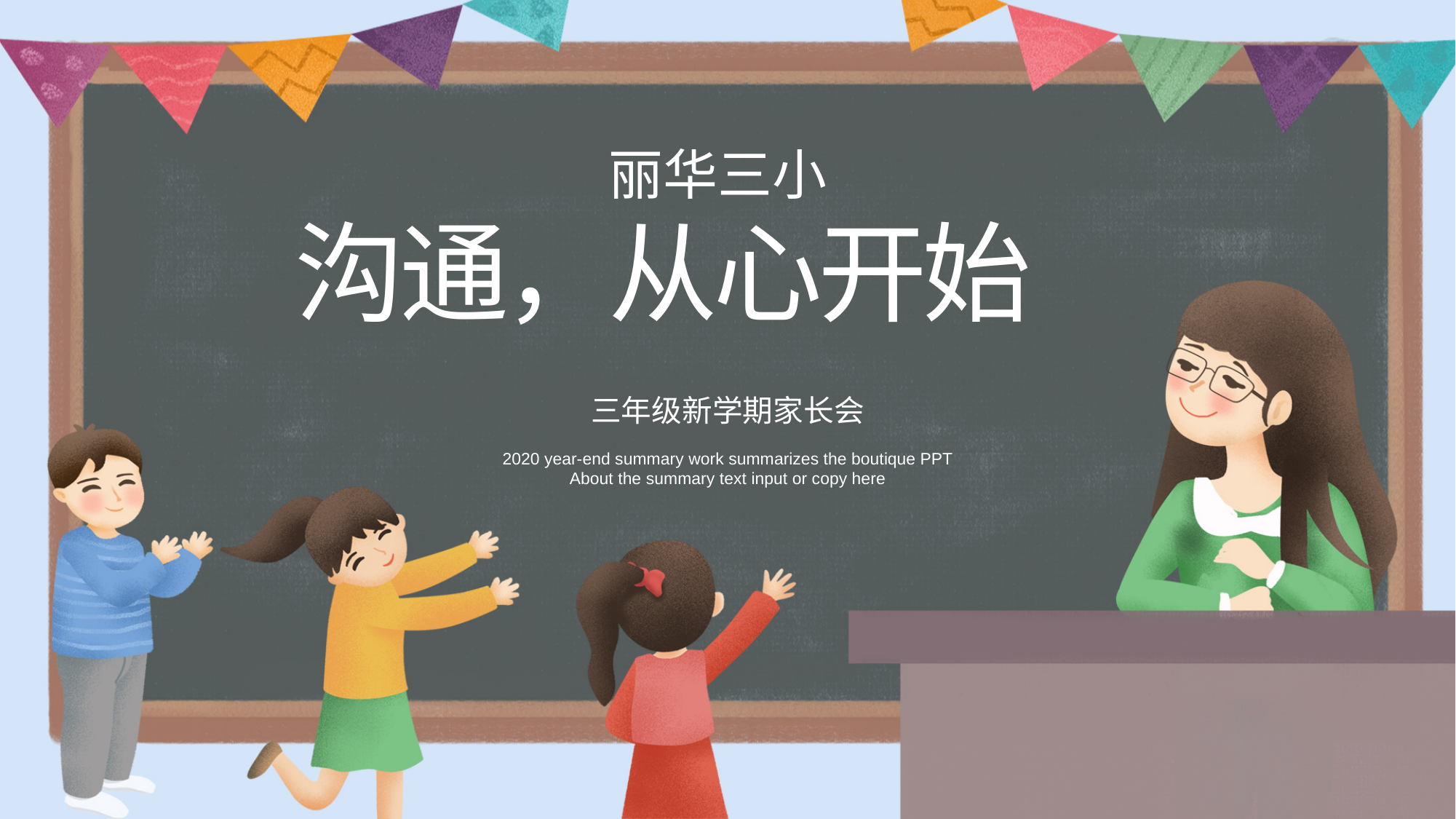

丽华三小
沟通，从心开始
三年级新学期家长会
2020 year-end summary work summarizes the boutique PPT
About the summary text input or copy here